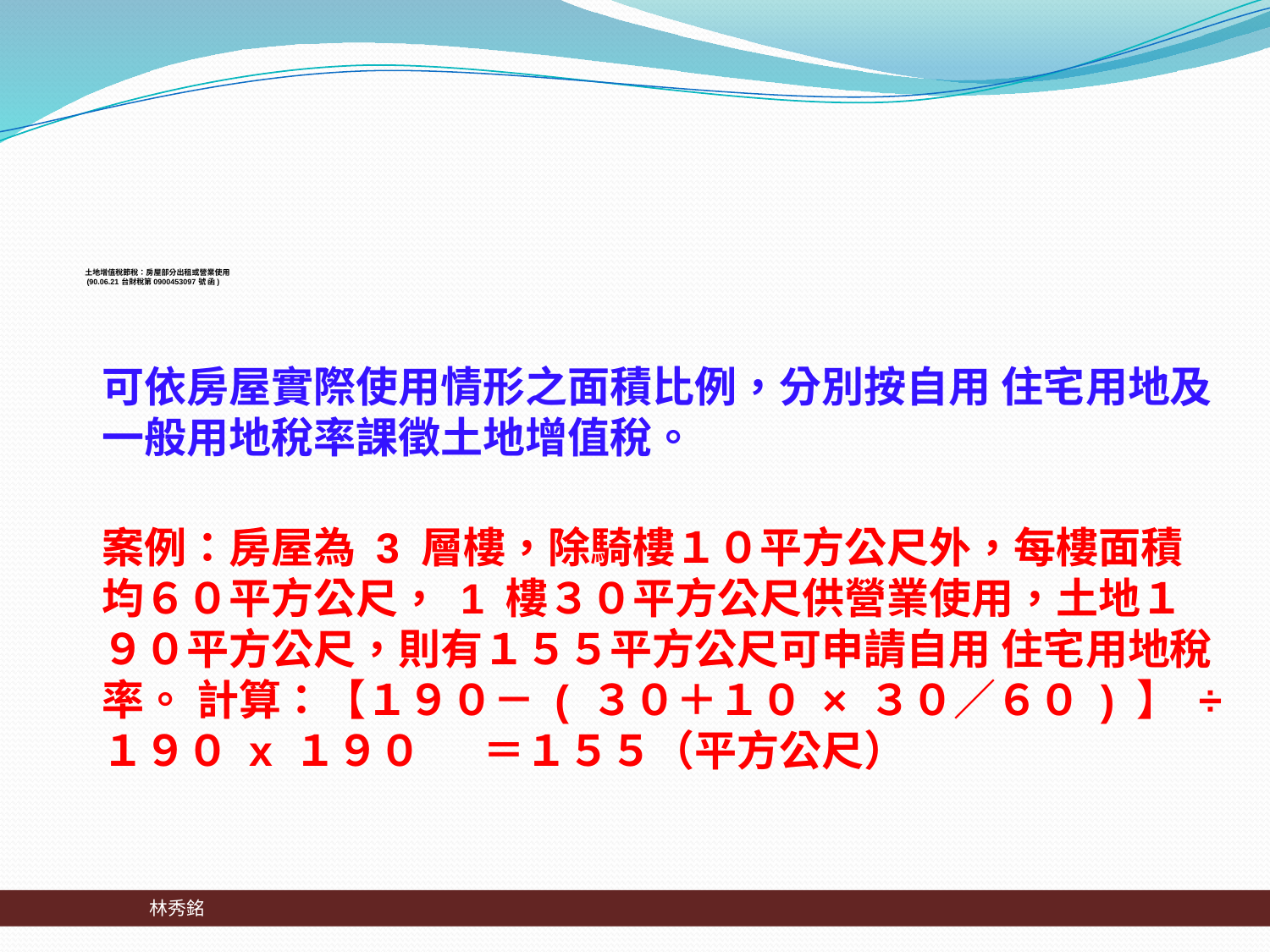

# 土地增值稅節稅：房屋部分出租或營業使用 (90.06.21 台財稅第 0900453097 號 函 )

可依房屋實際使用情形之面積比例，分別按自用 住宅用地及一般用地稅率課徵土地增值稅。

案例：房屋為 3 層樓，除騎樓１０平方公尺外，每樓面積均６０平方公尺， 1 樓３０平方公尺供營業使用，土地１９０平方公尺，則有１５５平方公尺可申請自用 住宅用地稅率。 計算：【１９０－ ( ３０＋１０ × ３０／６０ ) 】 ÷ １９０ x １９０ 　 ＝１５５（平方公尺）
                                 林秀銘